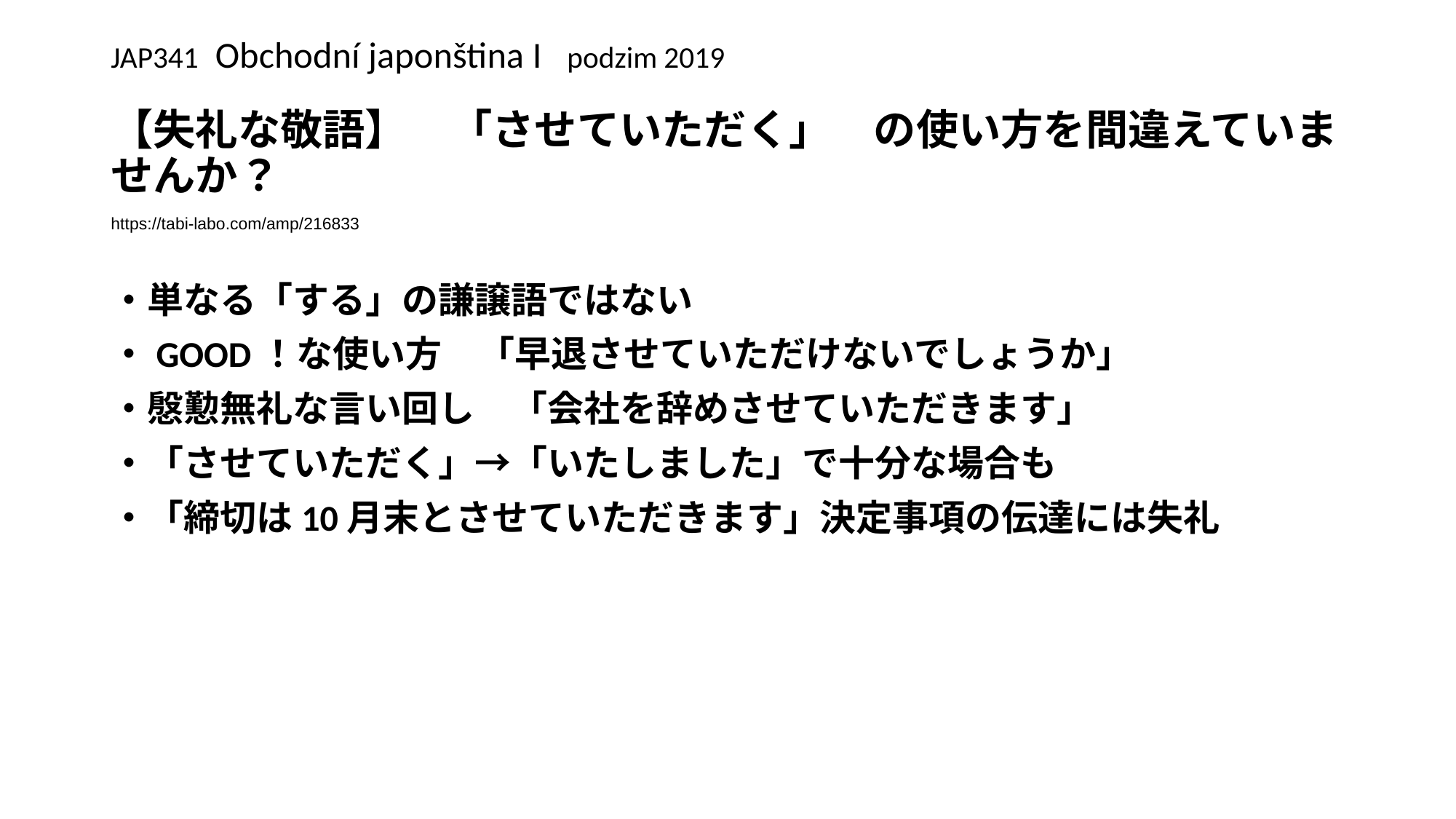

# JAP341  Obchodní japonština I   podzim 2019
【失礼な敬語】　「させていただく」　の使い方を間違えていませんか？
https://tabi-labo.com/amp/216833

・単なる「する」の謙譲語ではない
・GOOD！な使い方　「早退させていただけないでしょうか」
・慇懃無礼な言い回し　「会社を辞めさせていただきます」
・「させていただく」→「いたしました」で十分な場合も
・「締切は10月末とさせていただきます」決定事項の伝達には失礼